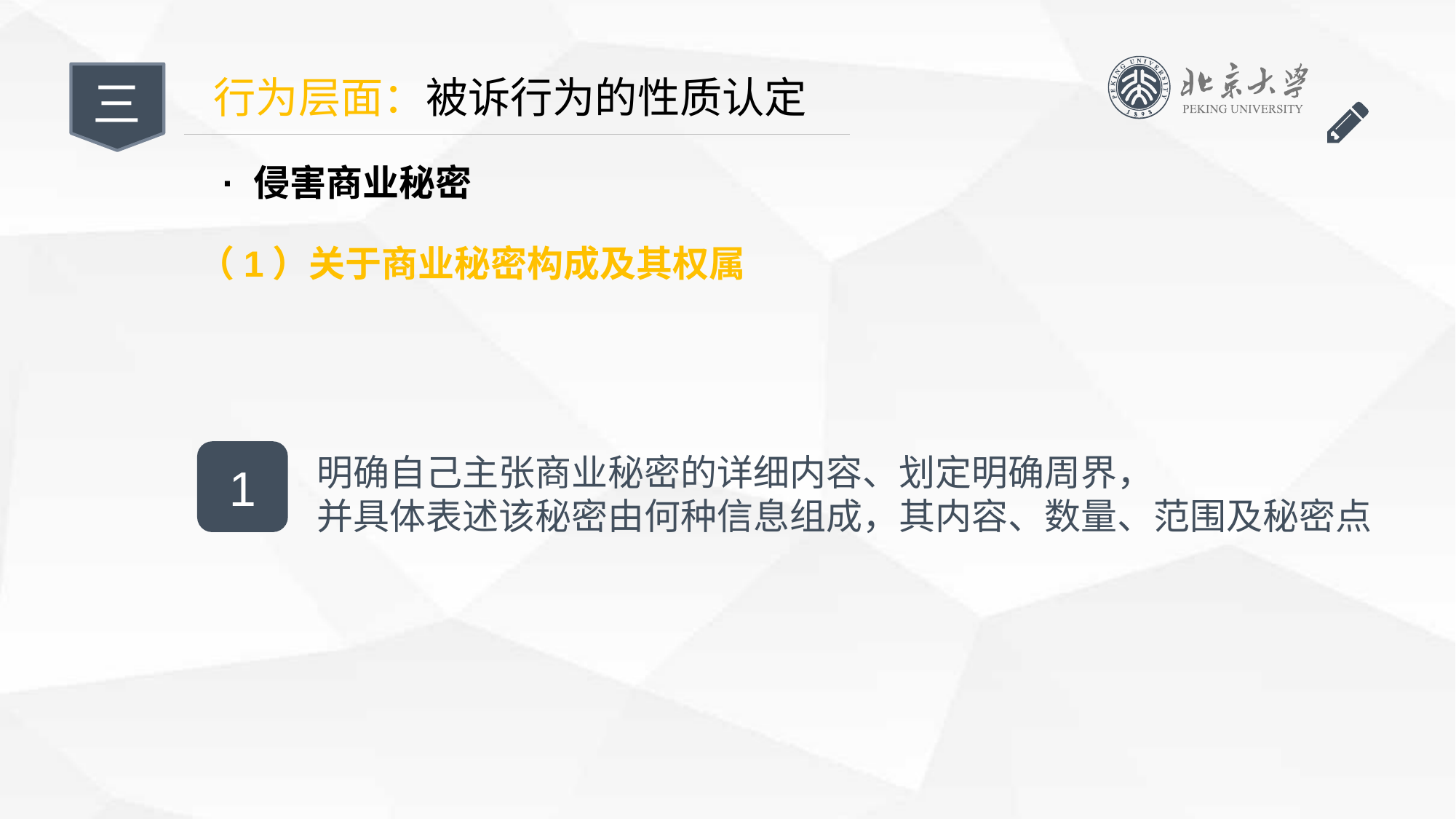

三
行为层面：被诉行为的性质认定
· 侵害商业秘密
（1）关于商业秘密构成及其权属
1
明确自己主张商业秘密的详细内容、划定明确周界，
并具体表述该秘密由何种信息组成，其内容、数量、范围及秘密点